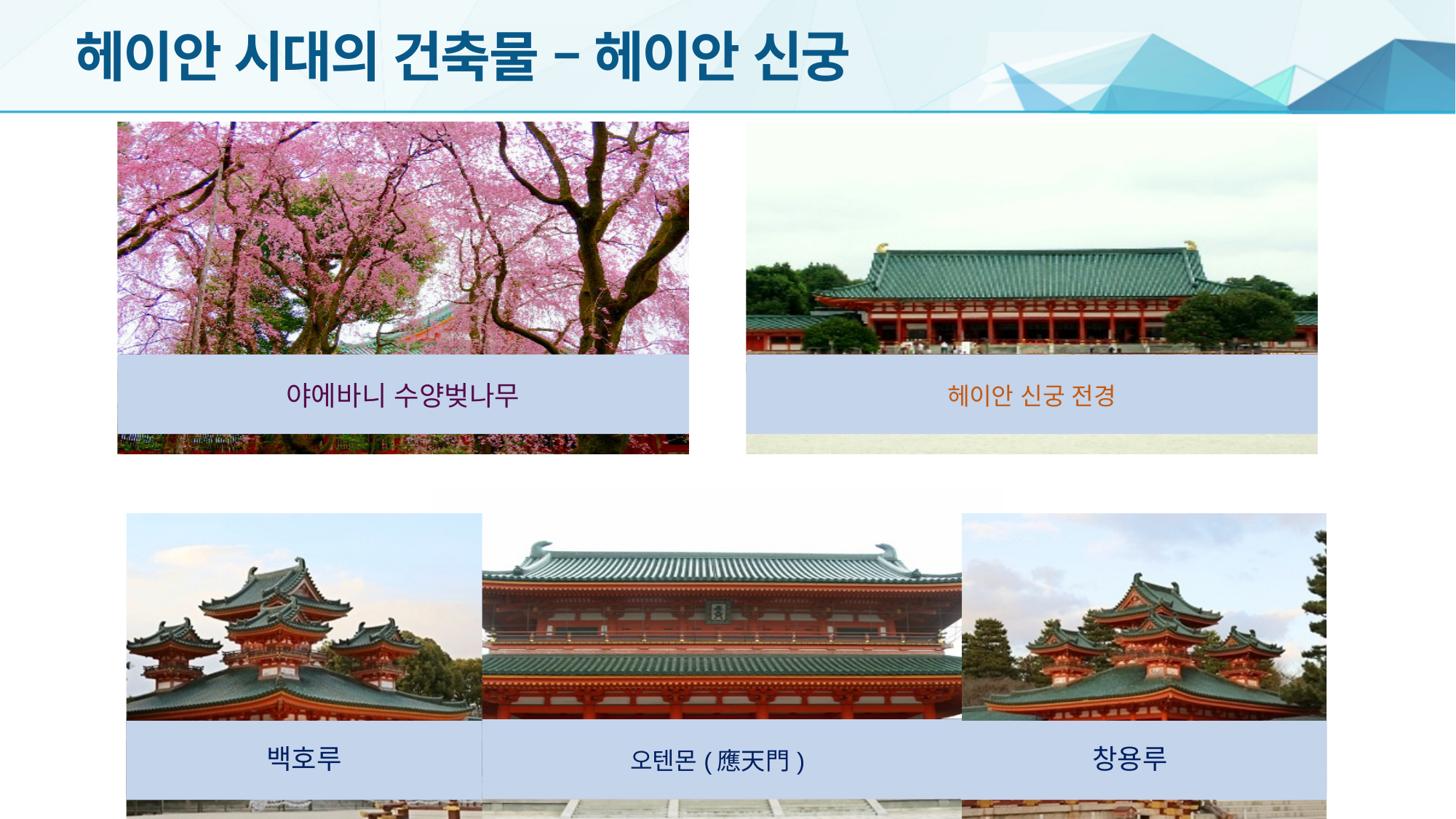

# 헤이안 시대의 건축물 – 헤이안 신궁
야에바니 수양벚나무
헤이안 신궁 전경
오텐몬(應天門)

백호루
창용루